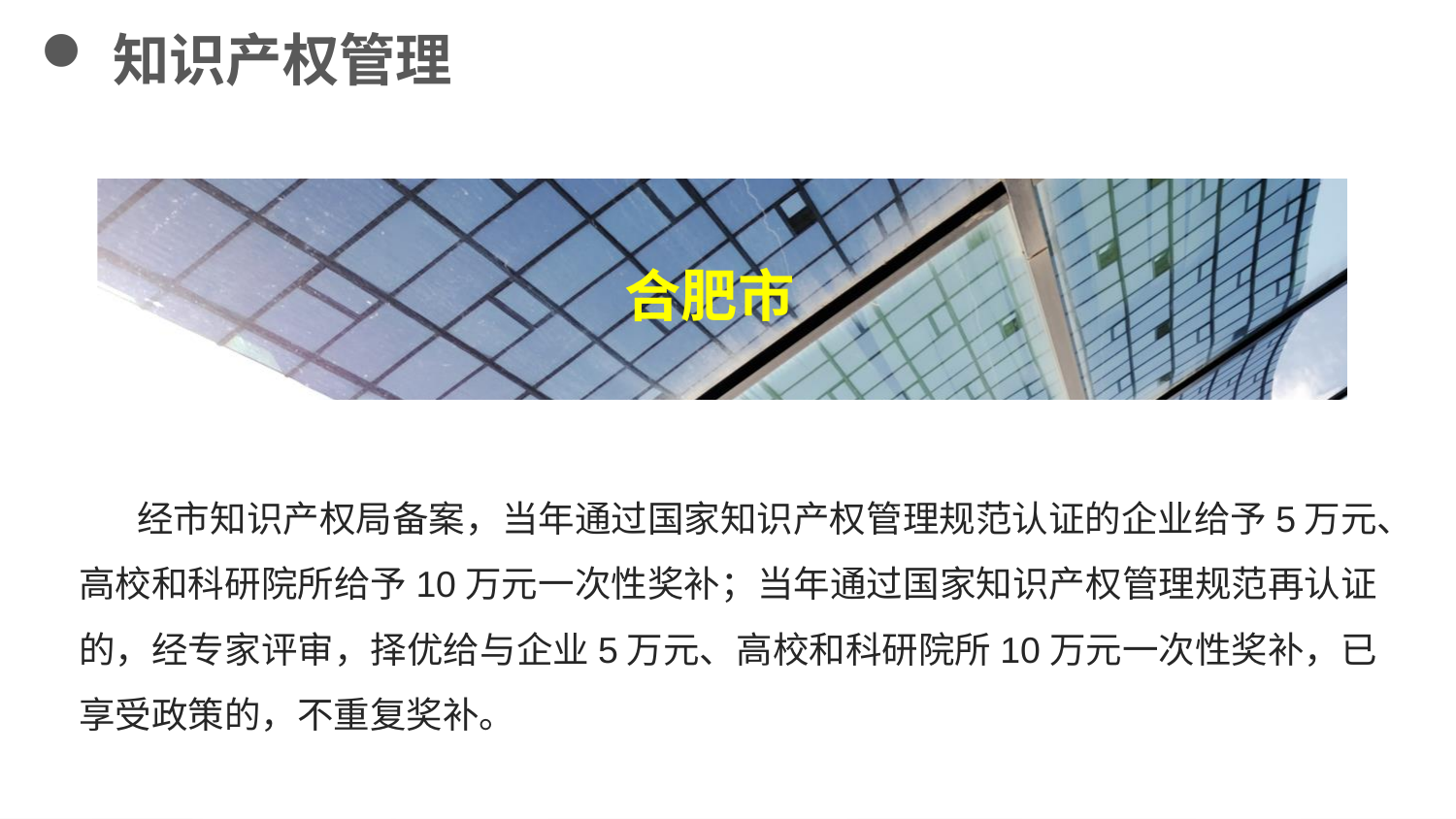

知识产权管理

合肥市
      经市知识产权局备案，当年通过国家知识产权管理规范认证的企业给予5万元、高校和科研院所给予10万元一次性奖补；当年通过国家知识产权管理规范再认证的，经专家评审，择优给与企业5万元、高校和科研院所10万元一次性奖补，已享受政策的，不重复奖补。